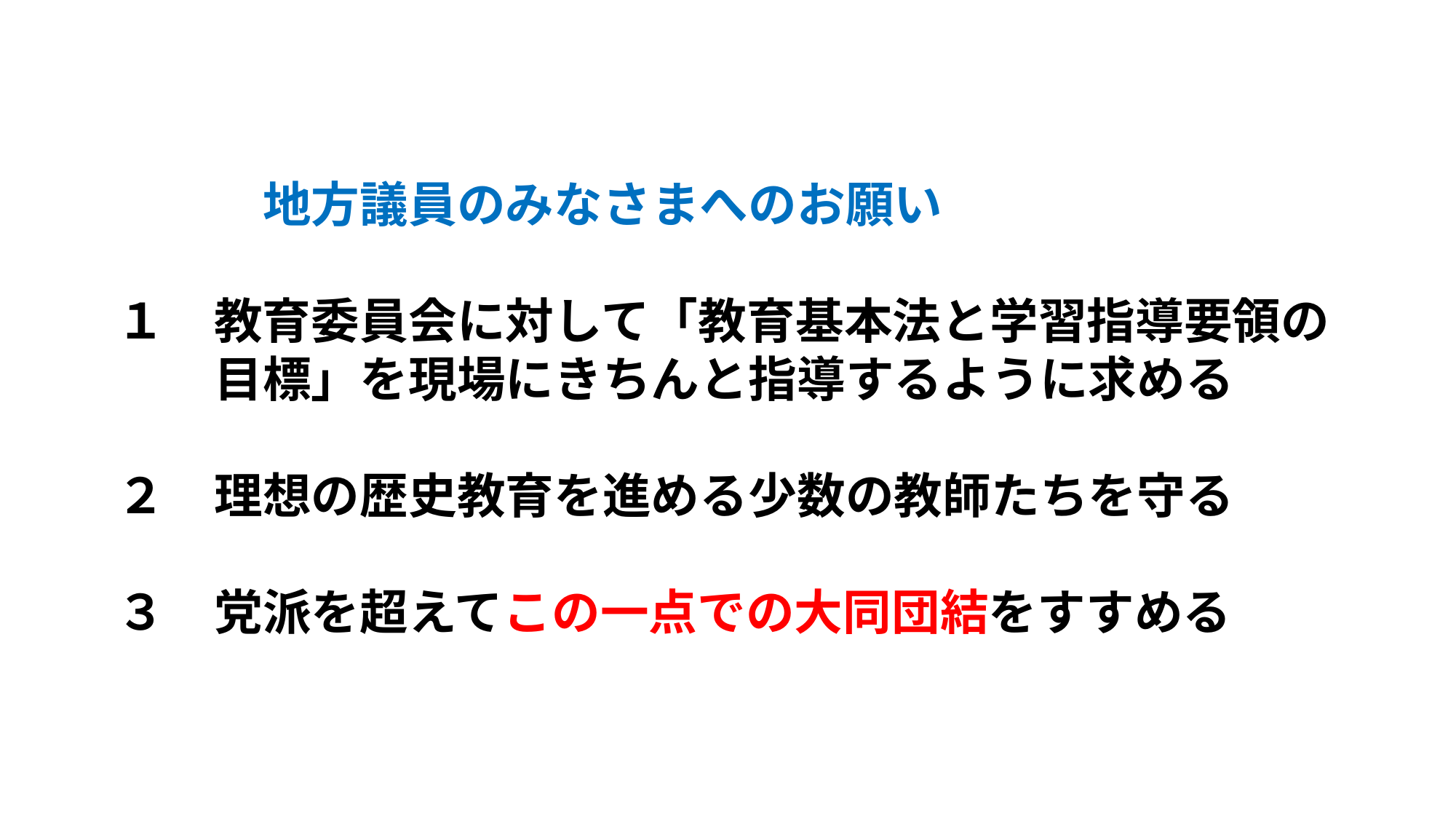

地方議員のみなさまへのお願い

１　教育委員会に対して「教育基本法と学習指導要領の
　　目標」を現場にきちんと指導するように求める

２　理想の歴史教育を進める少数の教師たちを守る

３　党派を超えてこの一点での大同団結をすすめる